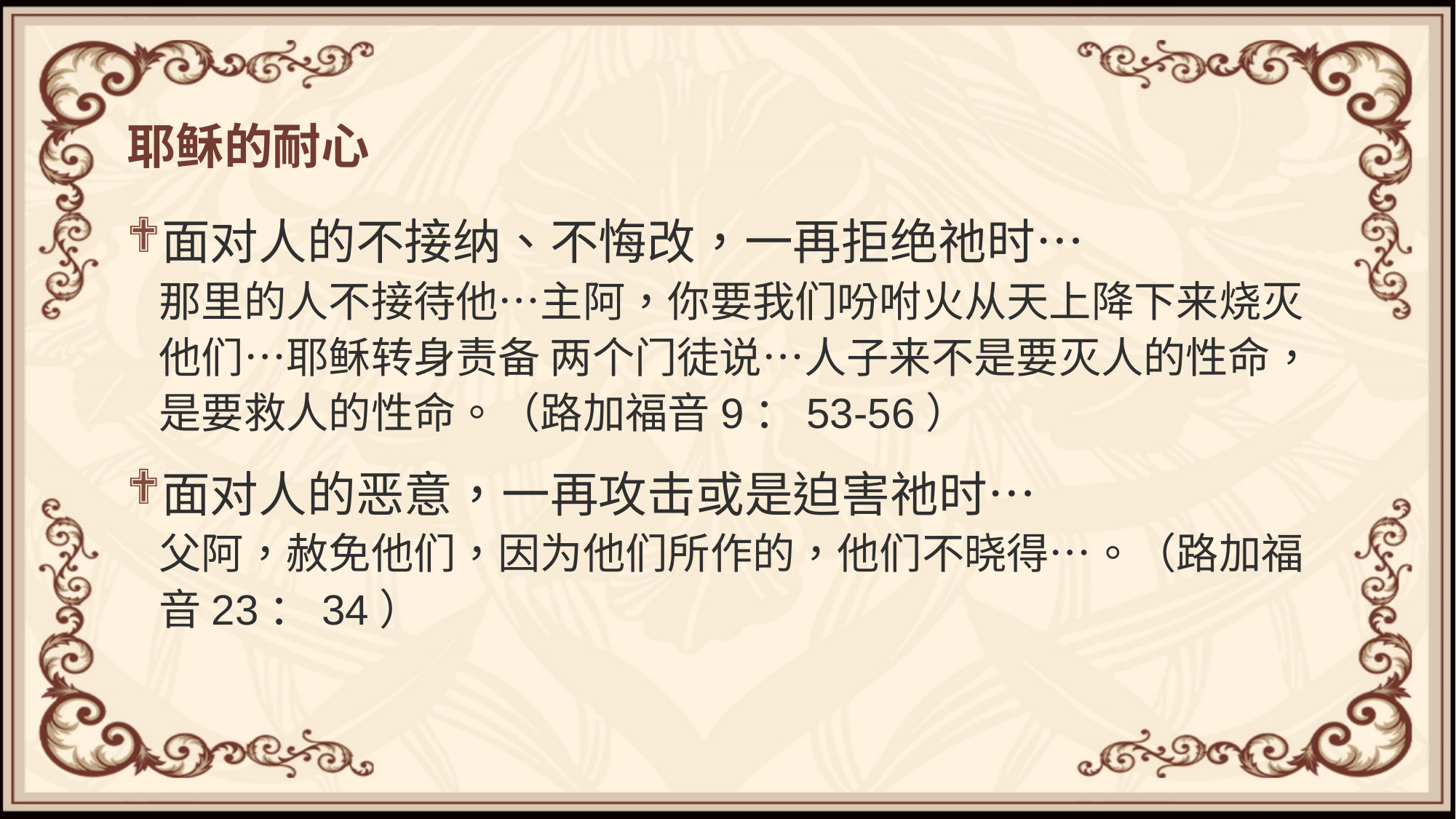

# 耶稣的耐心
面对人的不接纳、不悔改，一再拒绝祂时⋯
那里的人不接待他⋯主阿，你要我们吩咐火从天上降下来烧灭他们⋯耶稣转身责备 两个门徒说⋯人子来不是要灭人的性命，是要救人的性命。（路加福音9：53-56）
面对人的恶意，一再攻击或是迫害祂时⋯
父阿，赦免他们，因为他们所作的，他们不晓得⋯。（路加福音23：34）